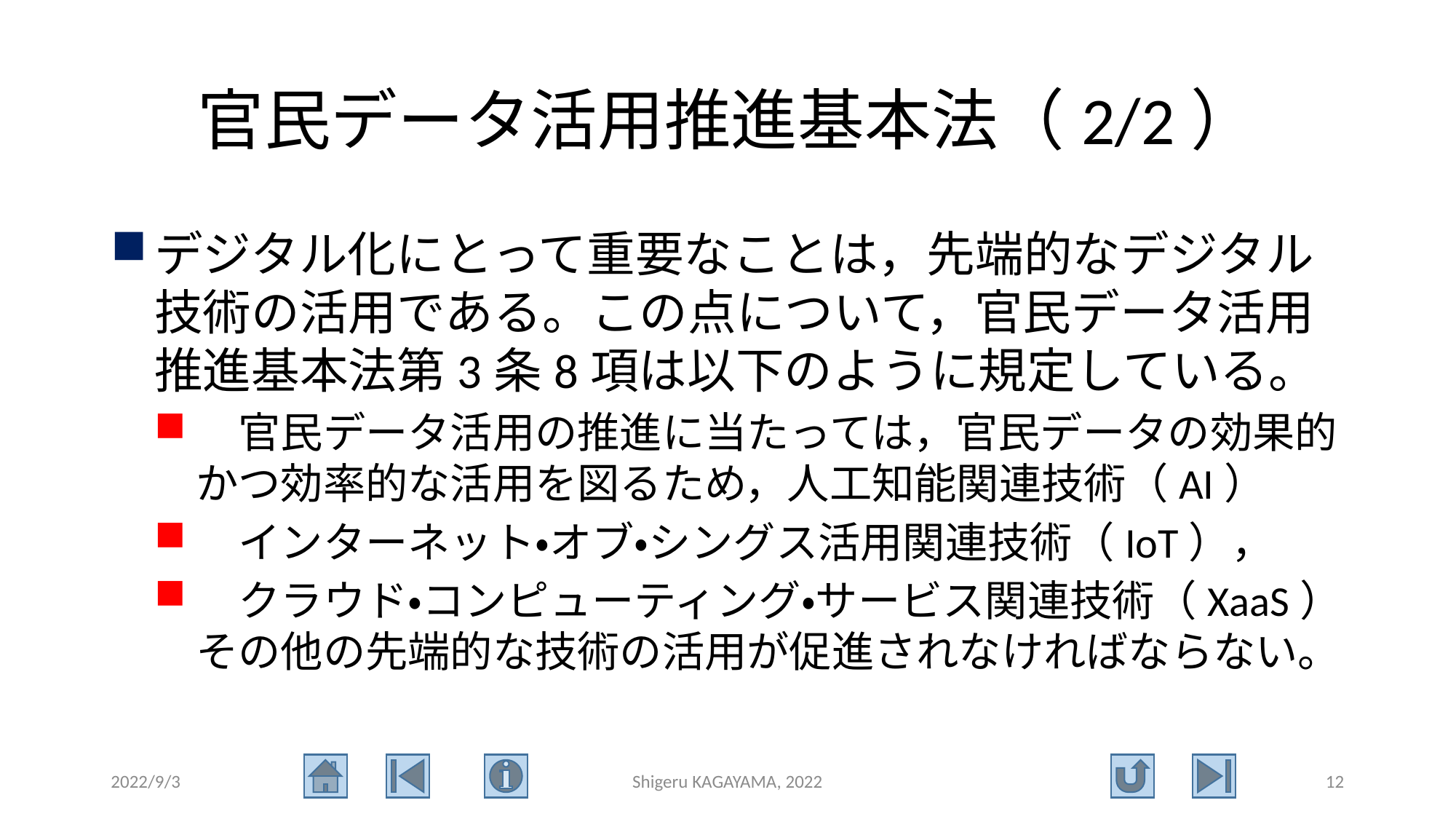

# 官民データ活用推進基本法（2/2）
デジタル化にとって重要なことは，先端的なデジタル技術の活用である。この点について，官民データ活用推進基本法第3条8項は以下のように規定している。
　官民データ活用の推進に当たっては，官民データの効果的かつ効率的な活用を図るため，人工知能関連技術（AI）
　インターネット・オブ・シングス活用関連技術（IoT），
　クラウド・コンピューティング・サービス関連技術（XaaS）その他の先端的な技術の活用が促進されなければならない。
2022/9/3
Shigeru KAGAYAMA, 2022
12